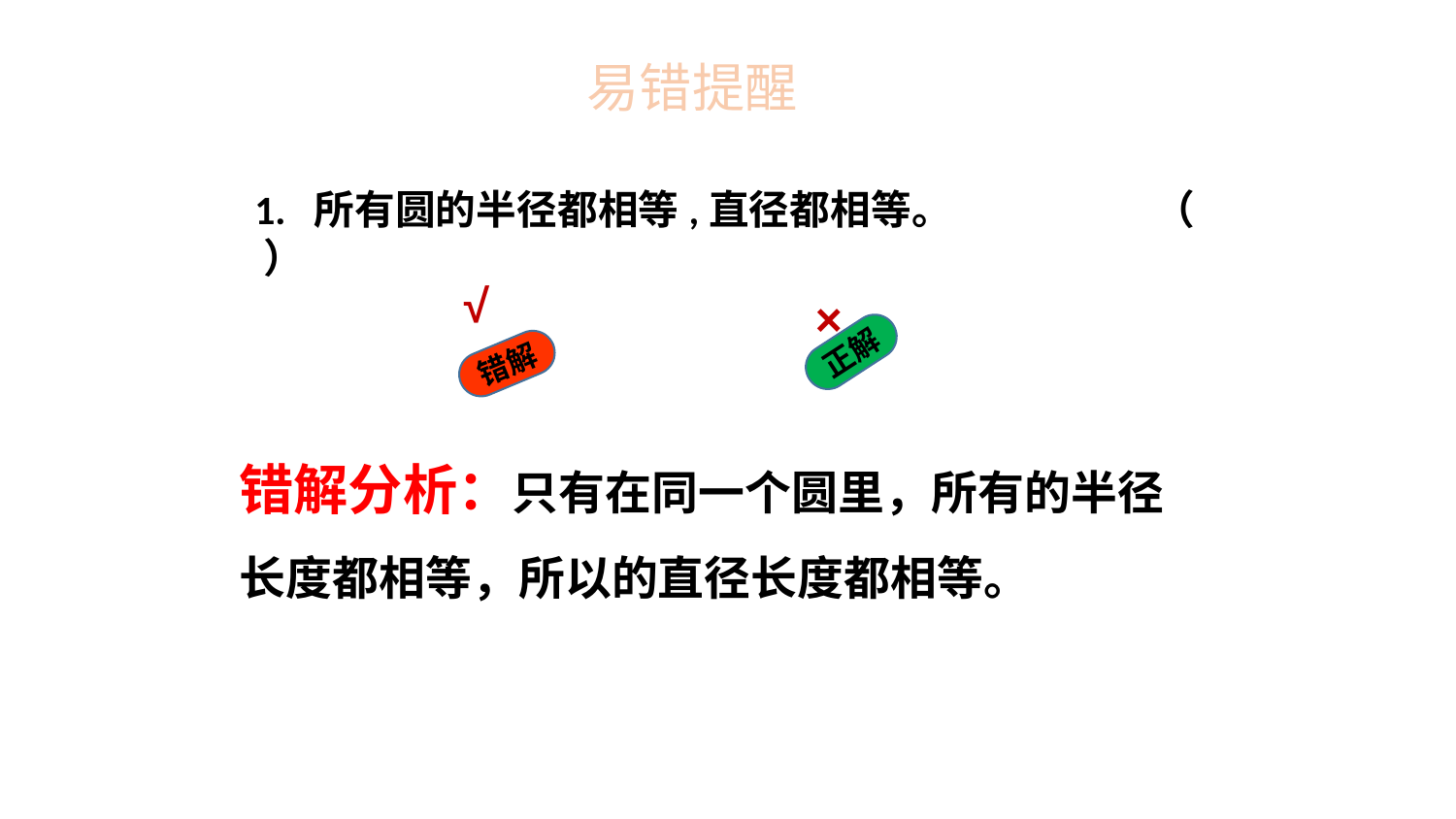

易错提醒
1.  所有圆的半径都相等,直径都相等。                      （     ）
√
×
正解
错解
错解分析：只有在同一个圆里，所有的半径长度都相等，所以的直径长度都相等。